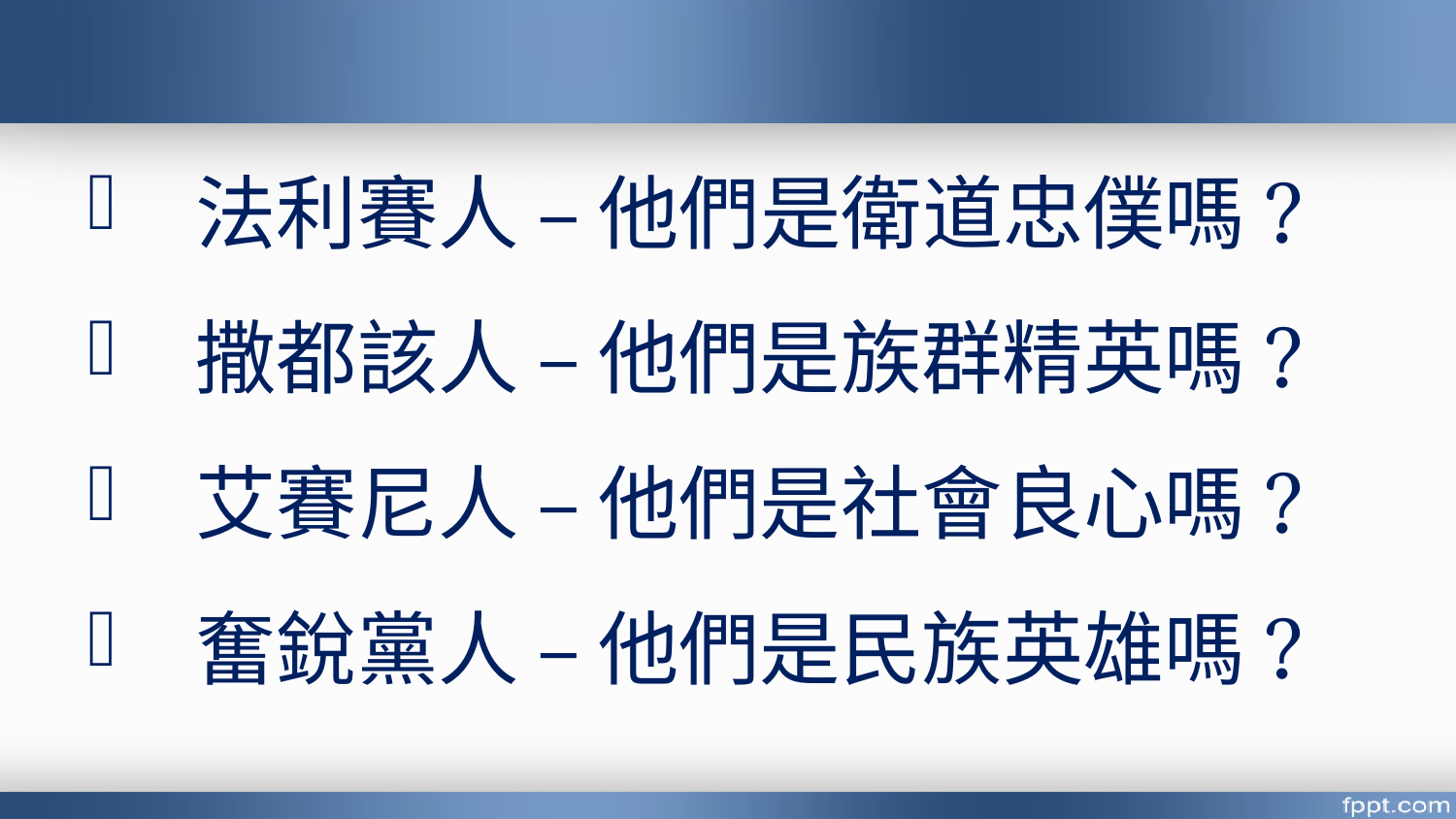

法利賽人 – 他們是衛道忠僕嗎?
撒都該人 – 他們是族群精英嗎?
艾賽尼人 – 他們是社會良心嗎?
奮銳黨人 – 他們是民族英雄嗎?